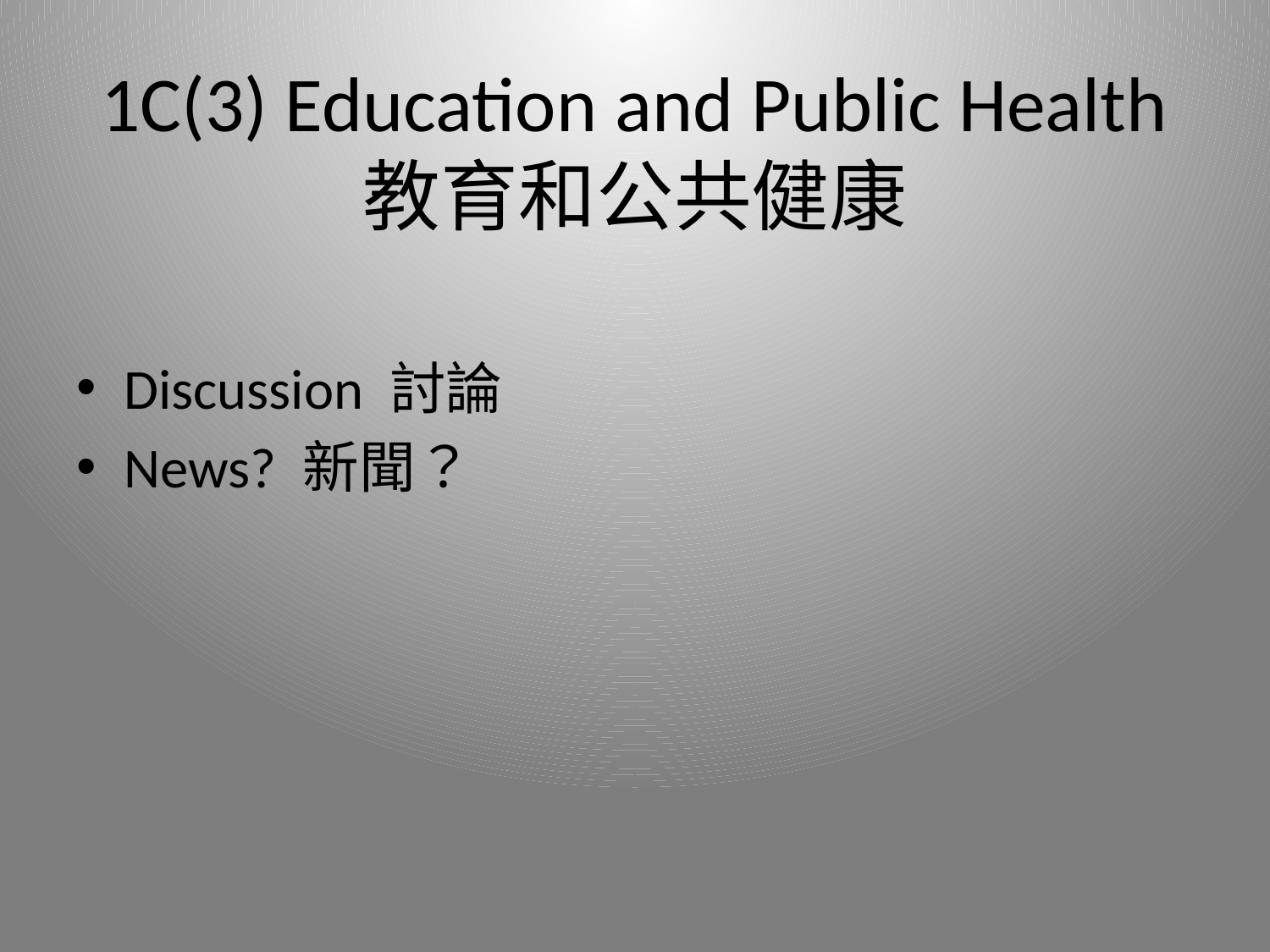

# 1C(3) Education and Public Health 教育和公共健康
Discussion 討論
News? 新聞？